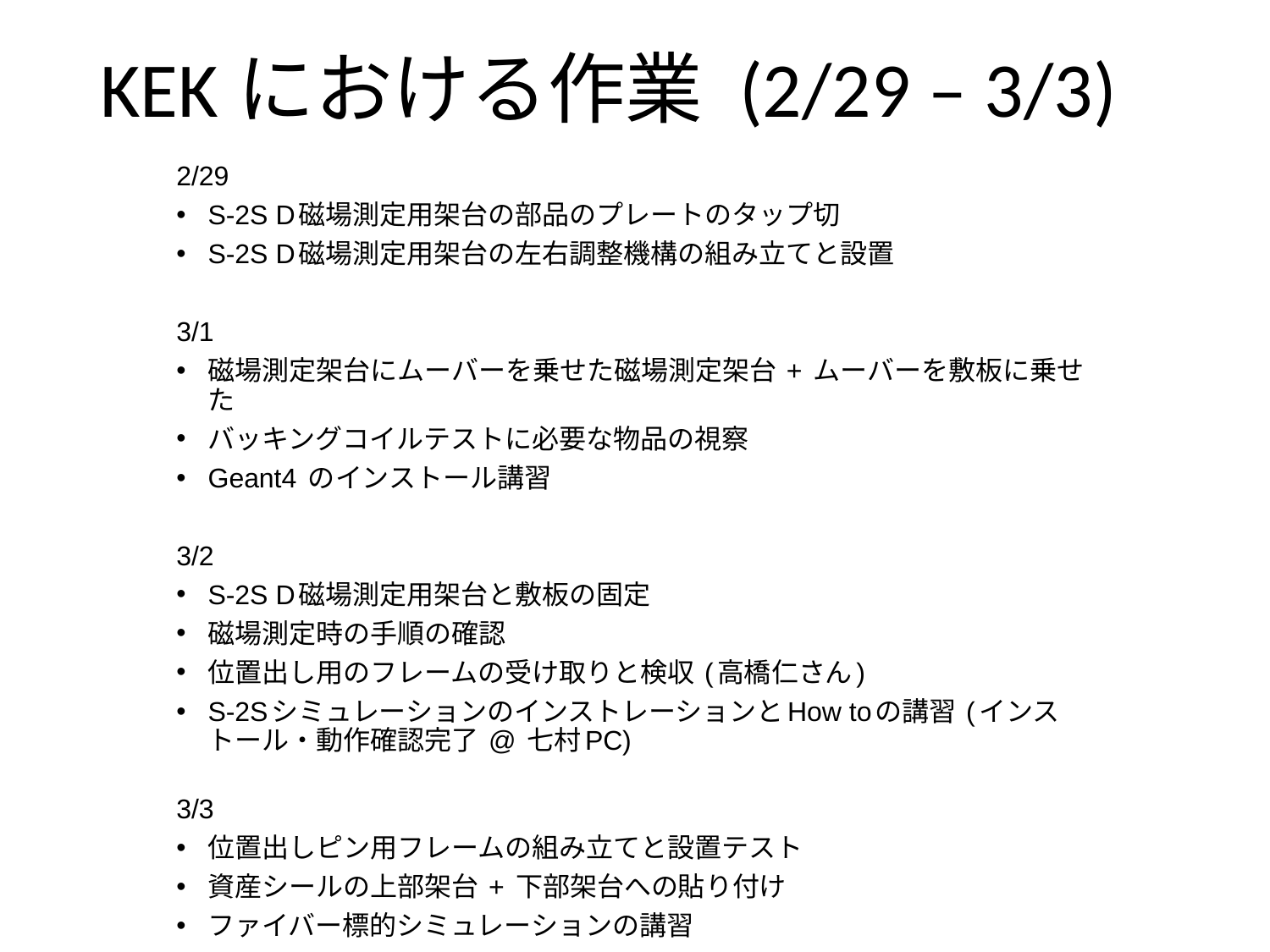

# KEKにおける作業 (2/29 – 3/3)
2/29
S-2S D磁場測定用架台の部品のプレートのタップ切
S-2S D磁場測定用架台の左右調整機構の組み立てと設置

3/1
磁場測定架台にムーバーを乗せた磁場測定架台 + ムーバーを敷板に乗せた
バッキングコイルテストに必要な物品の視察
Geant4 のインストール講習

3/2
S-2S D磁場測定用架台と敷板の固定
磁場測定時の手順の確認
位置出し用のフレームの受け取りと検収 (高橋仁さん)
S-2SシミュレーションのインストレーションとHow toの講習 (インストール・動作確認完了 @ 七村PC)
3/3
位置出しピン用フレームの組み立てと設置テスト
資産シールの上部架台 + 下部架台への貼り付け
ファイバー標的シミュレーションの講習